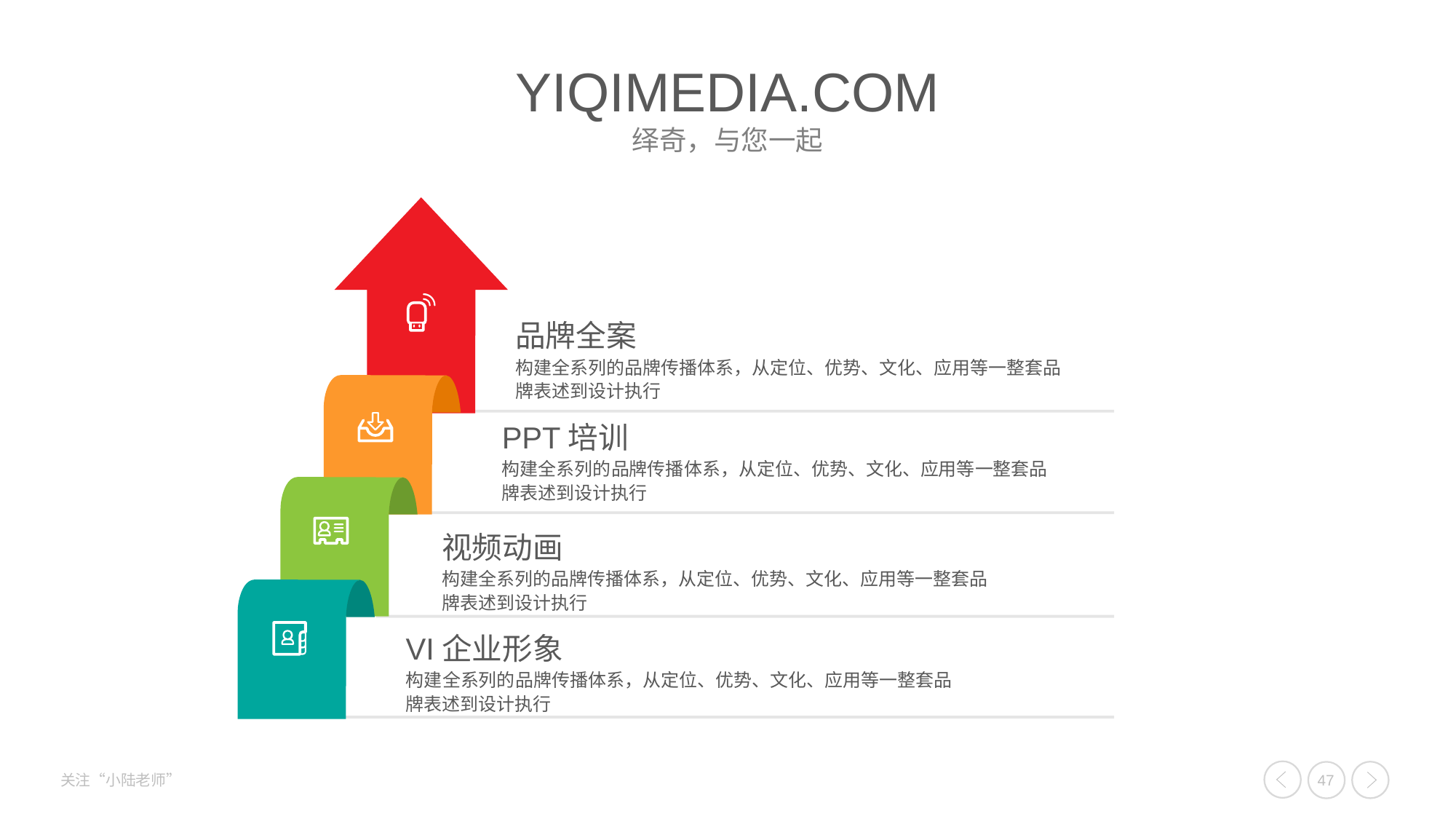

品牌全案
构建全系列的品牌传播体系，从定位、优势、文化、应用等一整套品牌表述到设计执行

PPT培训
构建全系列的品牌传播体系，从定位、优势、文化、应用等一整套品牌表述到设计执行

视频动画
构建全系列的品牌传播体系，从定位、优势、文化、应用等一整套品牌表述到设计执行

VI企业形象
构建全系列的品牌传播体系，从定位、优势、文化、应用等一整套品牌表述到设计执行